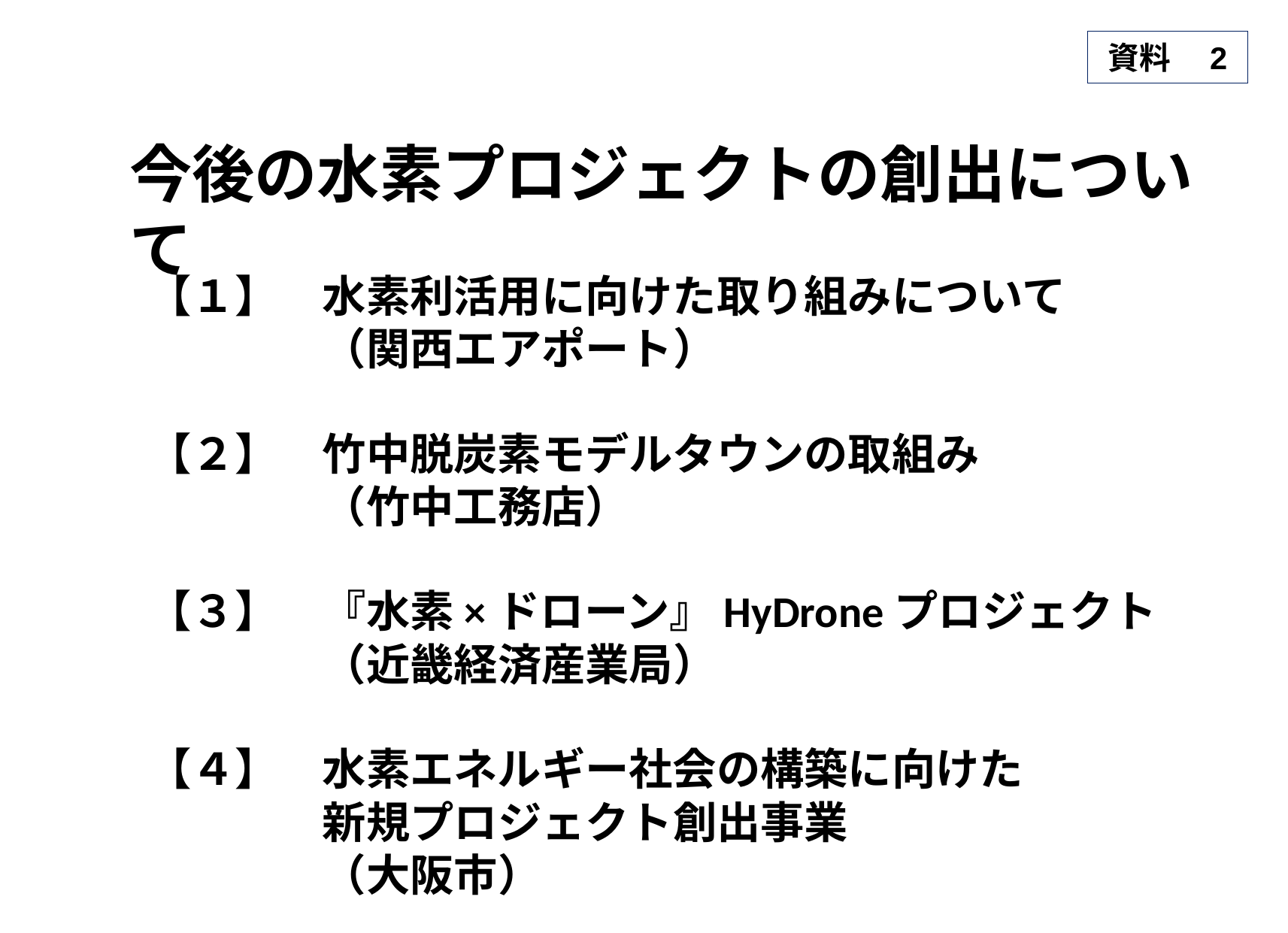

# 資料　2
今後の水素プロジェクトの創出について
【１】　水素利活用に向けた取り組みについて
　　　　（関西エアポート）

【２】　竹中脱炭素モデルタウンの取組み
　　　　（竹中工務店）

【３】　『水素×ドローン』HyDroneプロジェクト
　　　　（近畿経済産業局）

【４】　水素エネルギー社会の構築に向けた
　　　　新規プロジェクト創出事業
　　　　（大阪市）